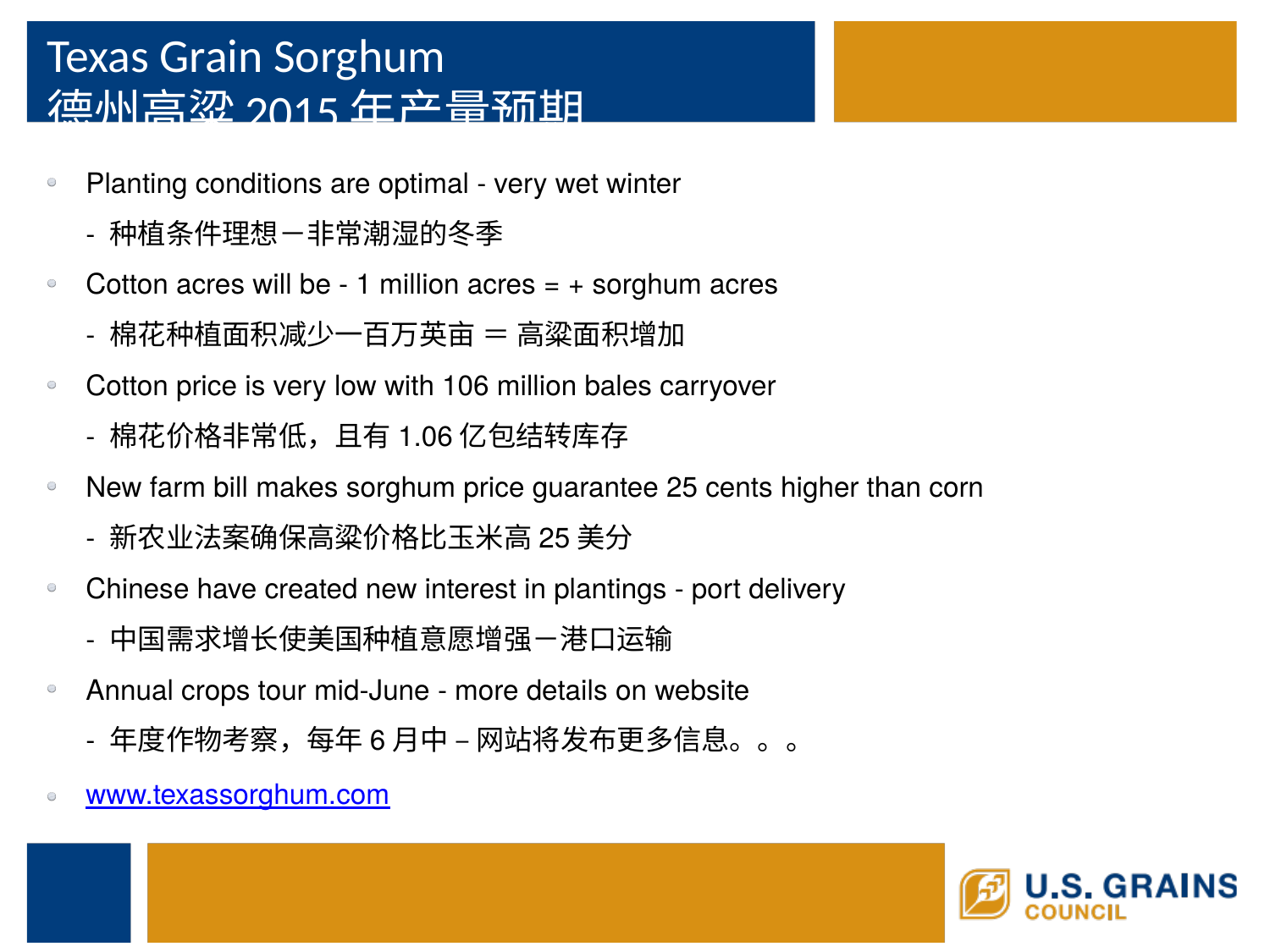

# Texas Grain Sorghum 德州高粱2015年产量预期
Expectations for 2015
Planting conditions are optimal - very wet winter
- 种植条件理想－非常潮湿的冬季
Cotton acres will be - 1 million acres = + sorghum acres
- 棉花种植面积减少一百万英亩 ＝ 高粱面积增加
Cotton price is very low with 106 million bales carryover
- 棉花价格非常低，且有1.06亿包结转库存
New farm bill makes sorghum price guarantee 25 cents higher than corn
- 新农业法案确保高粱价格比玉米高25美分
Chinese have created new interest in plantings - port delivery
- 中国需求增长使美国种植意愿增强－港口运输
Annual crops tour mid-June - more details on website
- 年度作物考察，每年6月中 – 网站将发布更多信息。。。
www.texassorghum.com